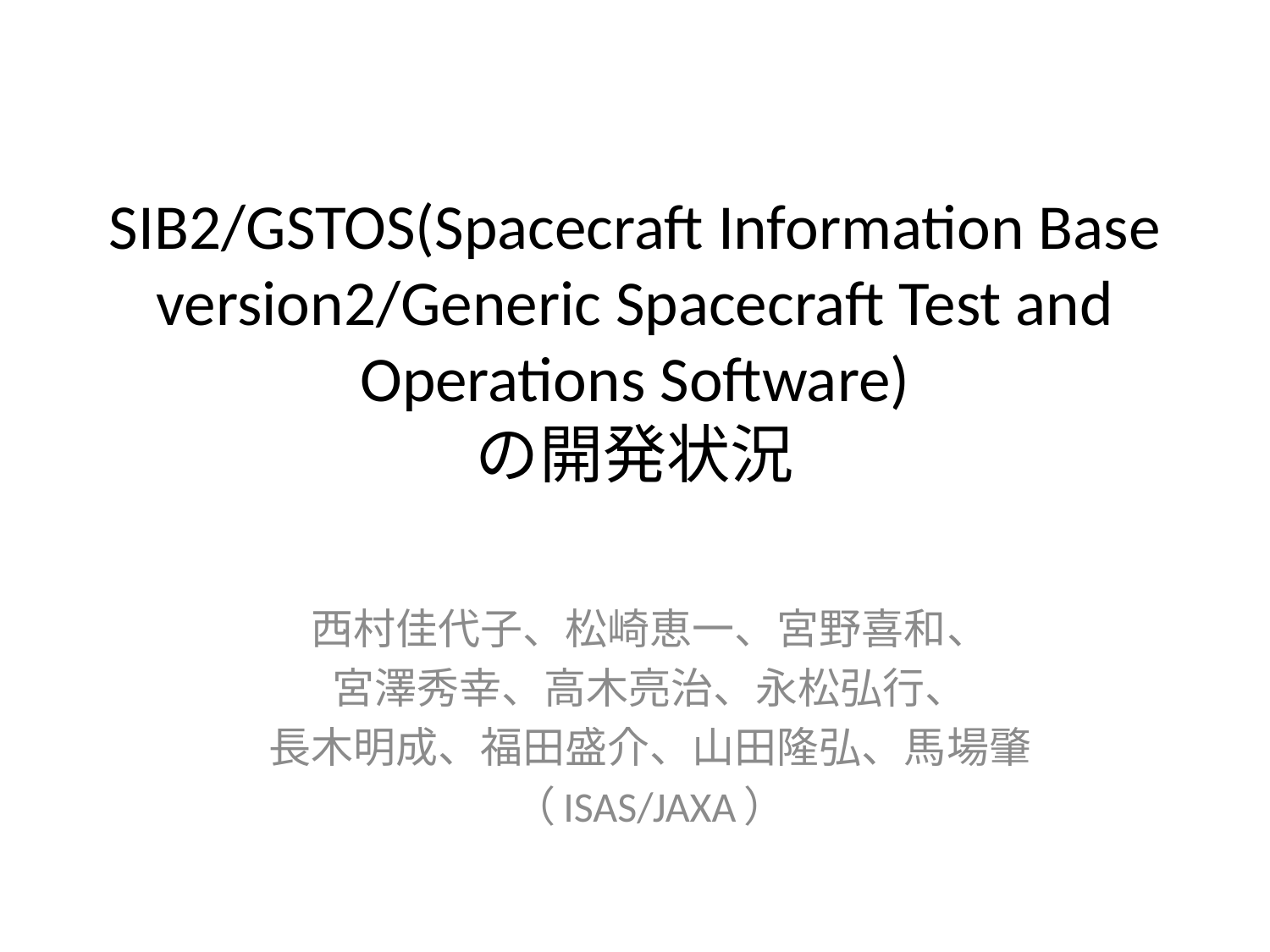

# SIB2/GSTOS(Spacecraft Information Base version2/Generic Spacecraft Test and Operations Software) の開発状況
西村佳代子、松崎恵一、宮野喜和、
宮澤秀幸、高木亮治、永松弘行、
長木明成、福田盛介、山田隆弘、馬場肇
（ISAS/JAXA）